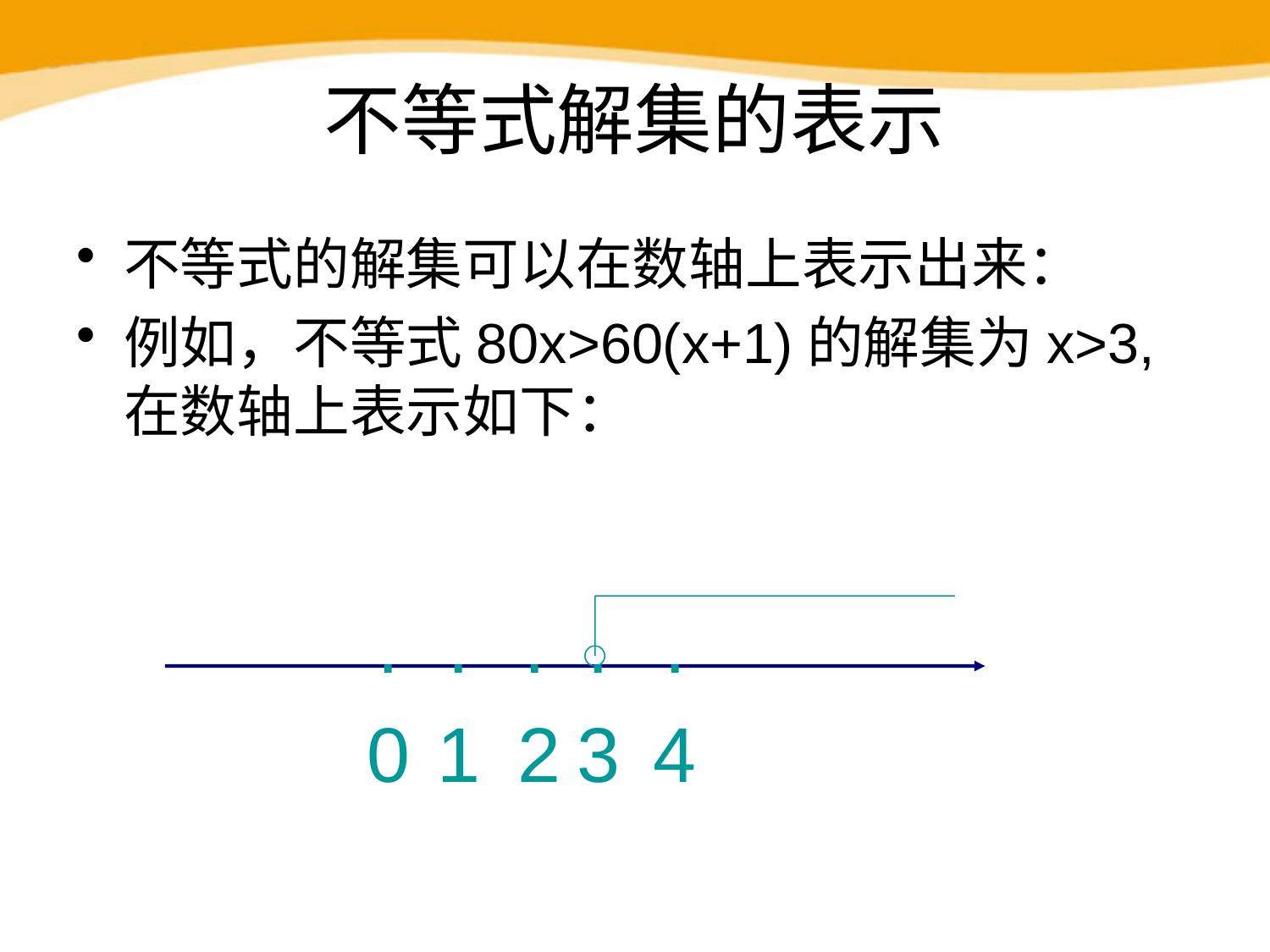

# 不等式解集的表示
不等式的解集可以在数轴上表示出来：
例如，不等式80x>60(x+1)的解集为x>3,在数轴上表示如下：

·
0
·
1
·
2
·
3
·
4